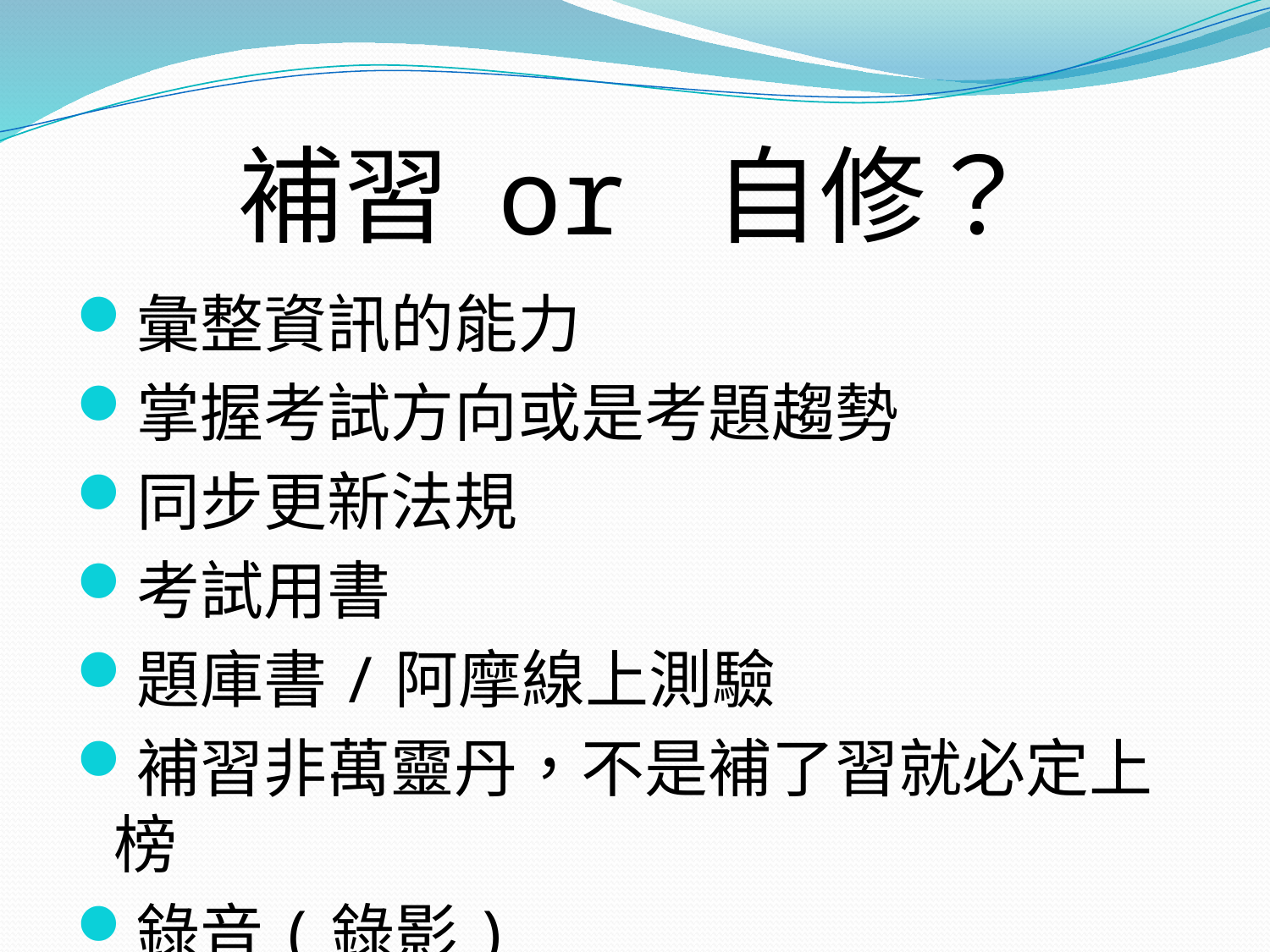

# 補習 or 自修？
彙整資訊的能力
掌握考試方向或是考題趨勢
同步更新法規
考試用書
題庫書/阿摩線上測驗
補習非萬靈丹，不是補了習就必定上榜
錄音(錄影)